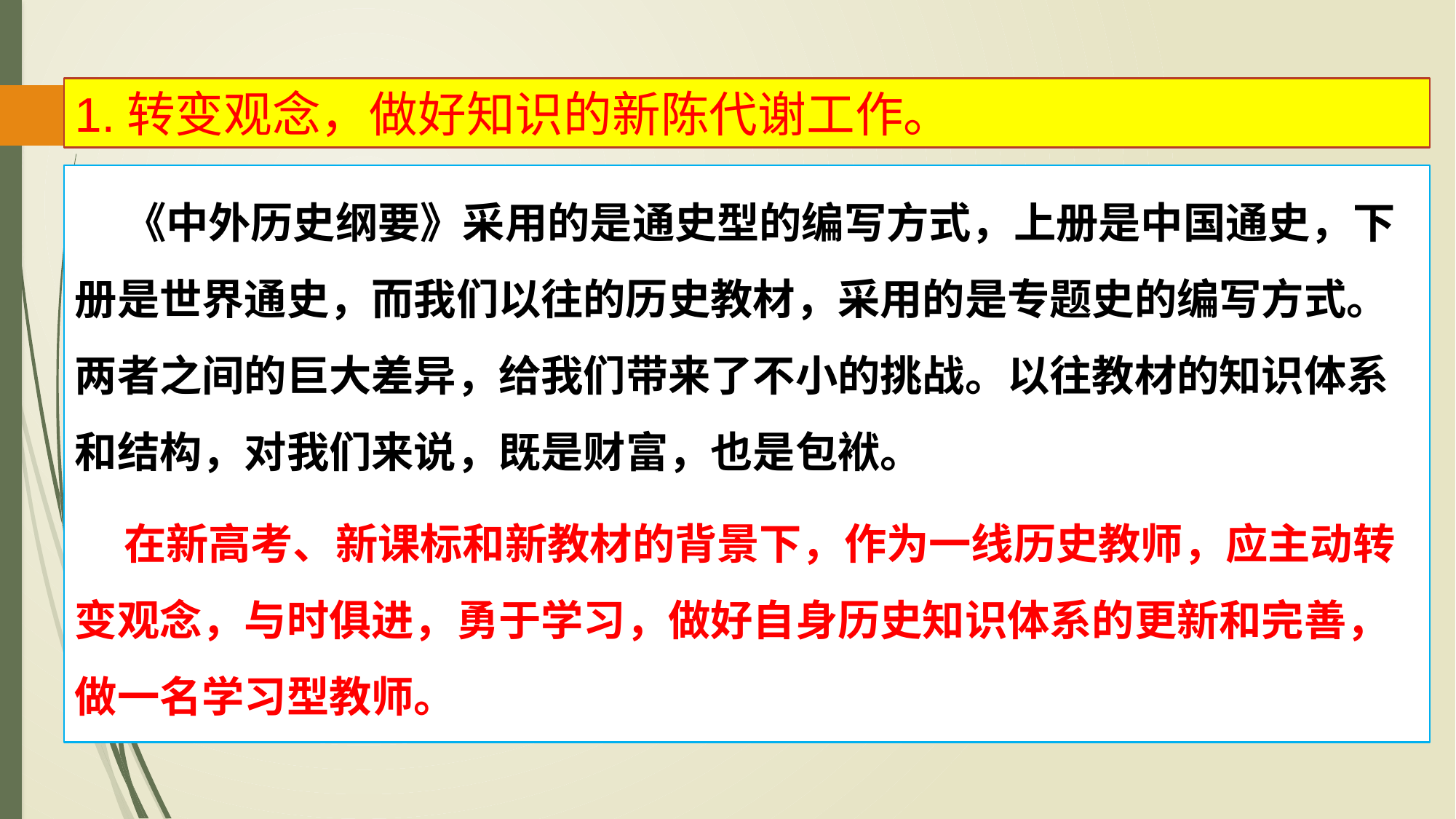

1.转变观念，做好知识的新陈代谢工作。
    《中外历史纲要》采用的是通史型的编写方式，上册是中国通史，下册是世界通史，而我们以往的历史教材，采用的是专题史的编写方式。两者之间的巨大差异，给我们带来了不小的挑战。以往教材的知识体系和结构，对我们来说，既是财富，也是包袱。
    在新高考、新课标和新教材的背景下，作为一线历史教师，应主动转变观念，与时俱进，勇于学习，做好自身历史知识体系的更新和完善，做一名学习型教师。